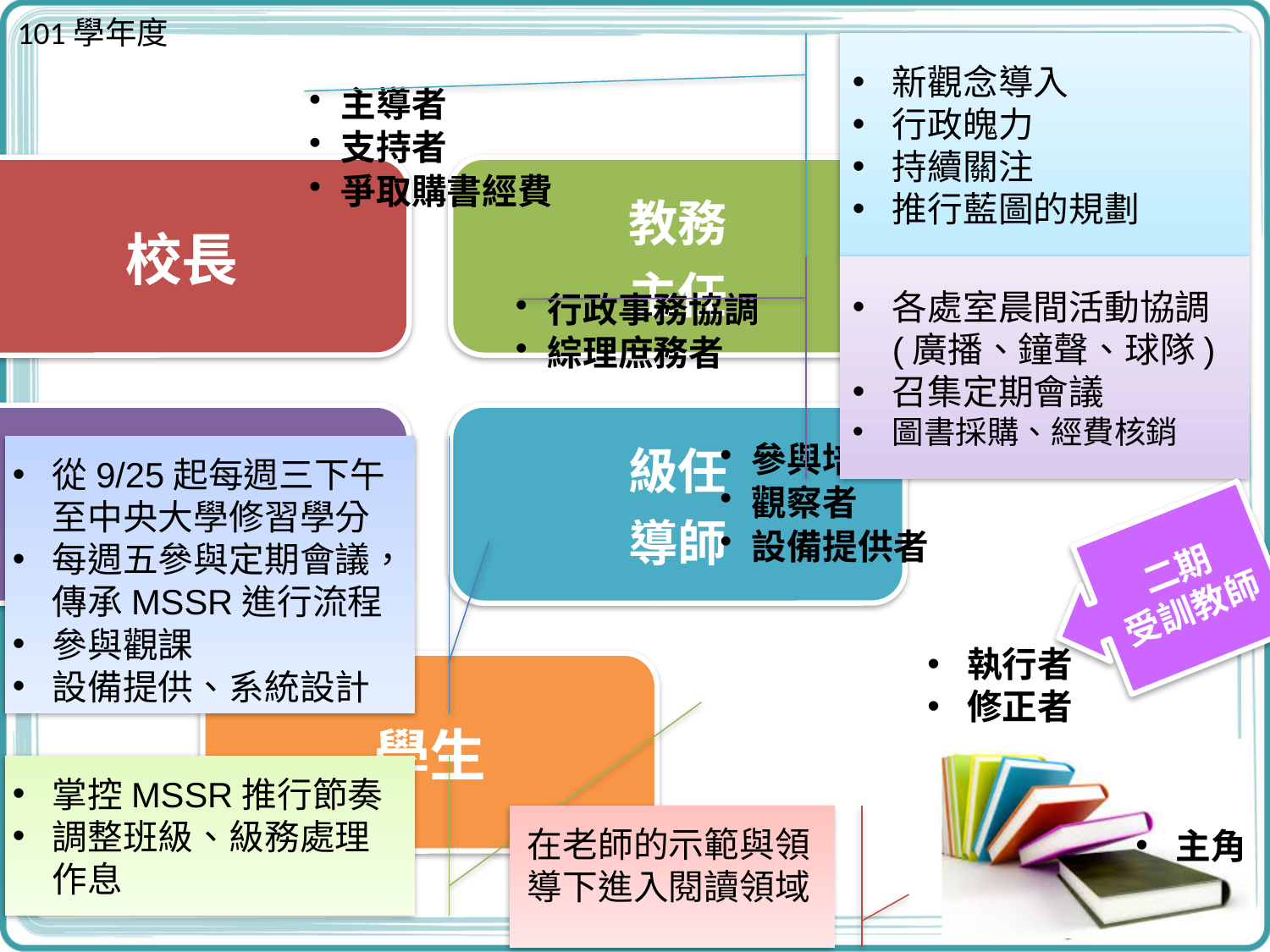

101學年度
新觀念導入
行政魄力
持續關注
推行藍圖的規劃
校長
教務
主任
學生

主導者
支持者
爭取購書經費
行政事務協調
綜理庶務者

各處室晨間活動協調(廣播、鐘聲、球隊)
召集定期會議
圖書採購、經費核銷

參與培訓者
觀察者
設備提供者
從9/25起每週三下午至中央大學修習學分
每週五參與定期會議，傳承MSSR進行流程
參與觀課
設備提供、系統設計

二期
受訓教師
執行者
修正者

掌控MSSR推行節奏
調整班級、級務處理作息

在老師的示範與領導下進入閱讀領域
主角